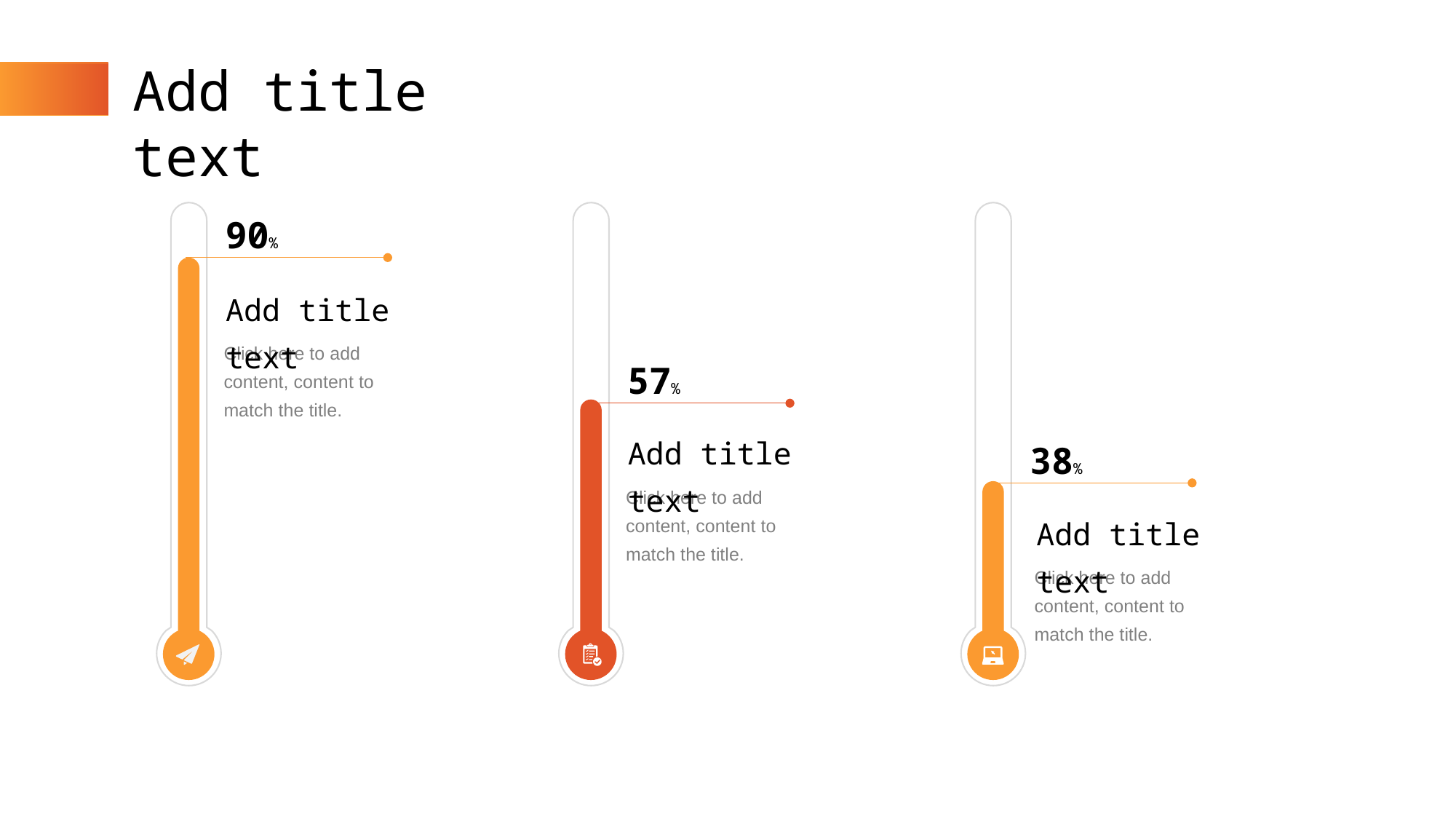

行业PPT模板http://www.freeppt7.com/hangye/
Add title text

90%

Add title text
Click here to add content, content to match the title.
57%

Add title text
Click here to add content, content to match the title.
38%

Add title text
Click here to add content, content to match the title.